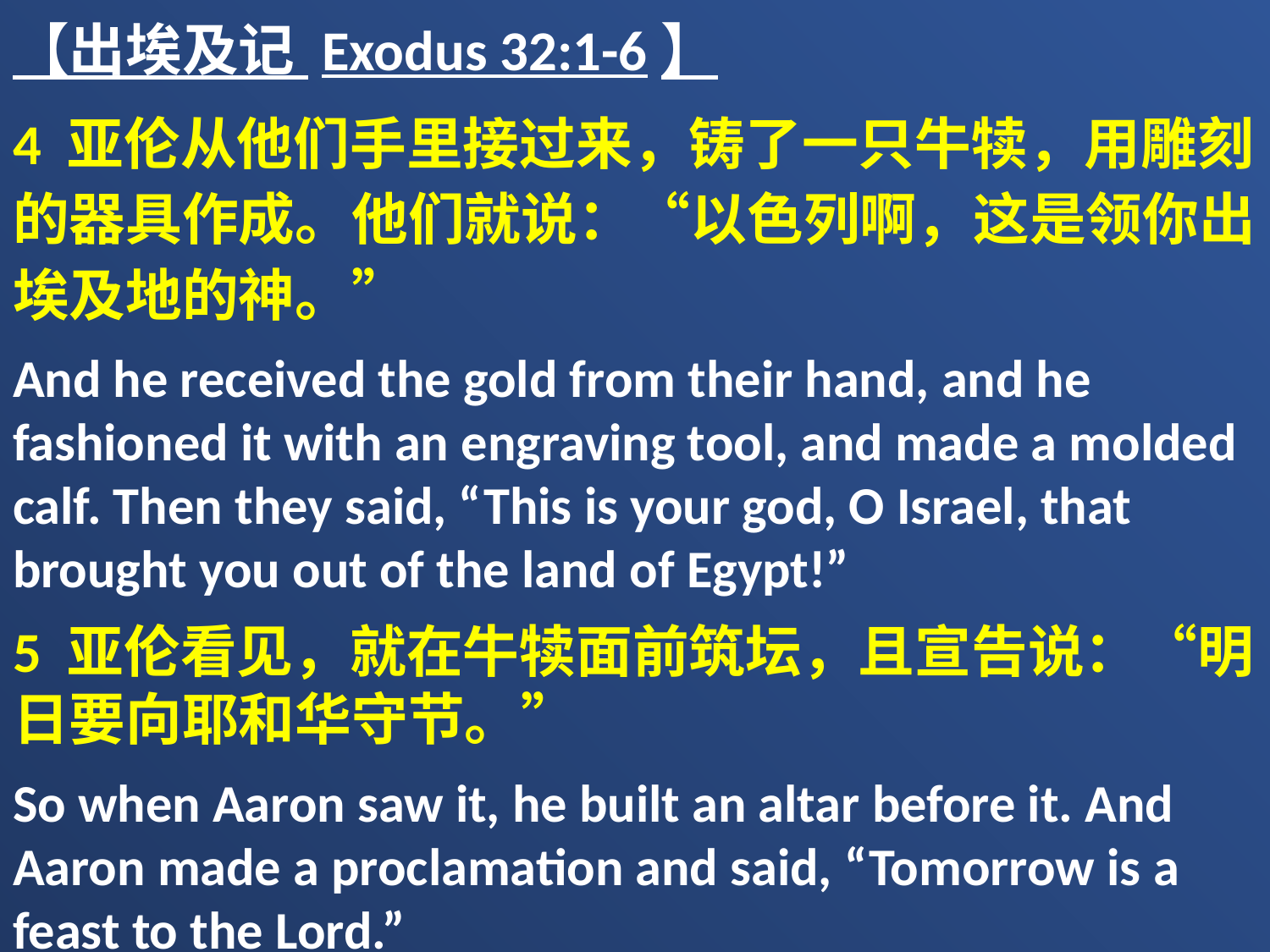

【出埃及记 Exodus 32:1-6】
4 亚伦从他们手里接过来，铸了一只牛犊，用雕刻的器具作成。他们就说：“以色列啊，这是领你出埃及地的神。”
And he received the gold from their hand, and he fashioned it with an engraving tool, and made a molded calf. Then they said, “This is your god, O Israel, that brought you out of the land of Egypt!”
5 亚伦看见，就在牛犊面前筑坛，且宣告说：“明日要向耶和华守节。”
So when Aaron saw it, he built an altar before it. And Aaron made a proclamation and said, “Tomorrow is a feast to the Lord.”